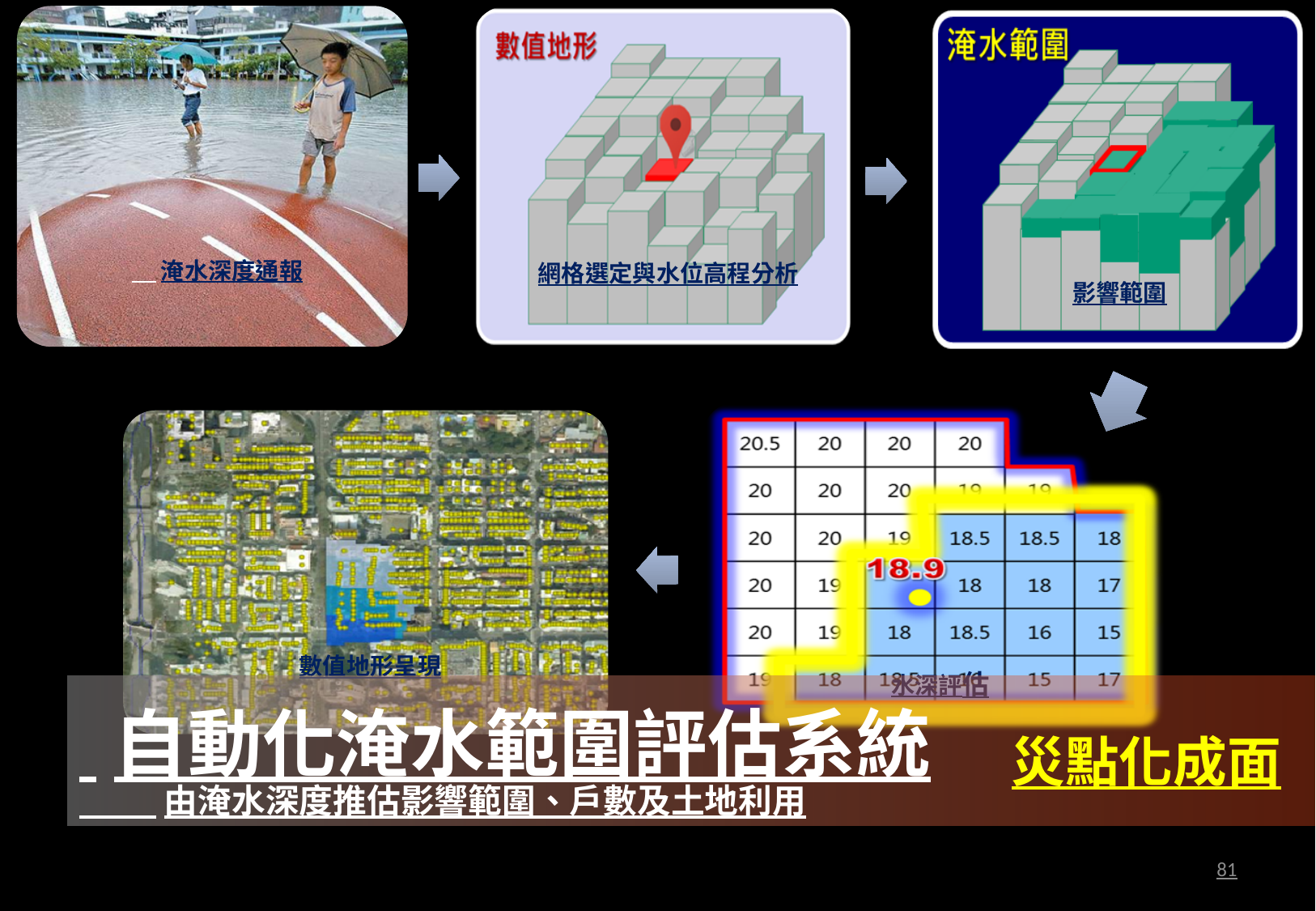

淹水深度通報

網格選定與水位高程分析

影響範圍

水深評估

數值地形呈現
災點化成面
 自動化淹水範圍評估系統
          由淹水深度推估影響範圍、戶數及土地利用
81